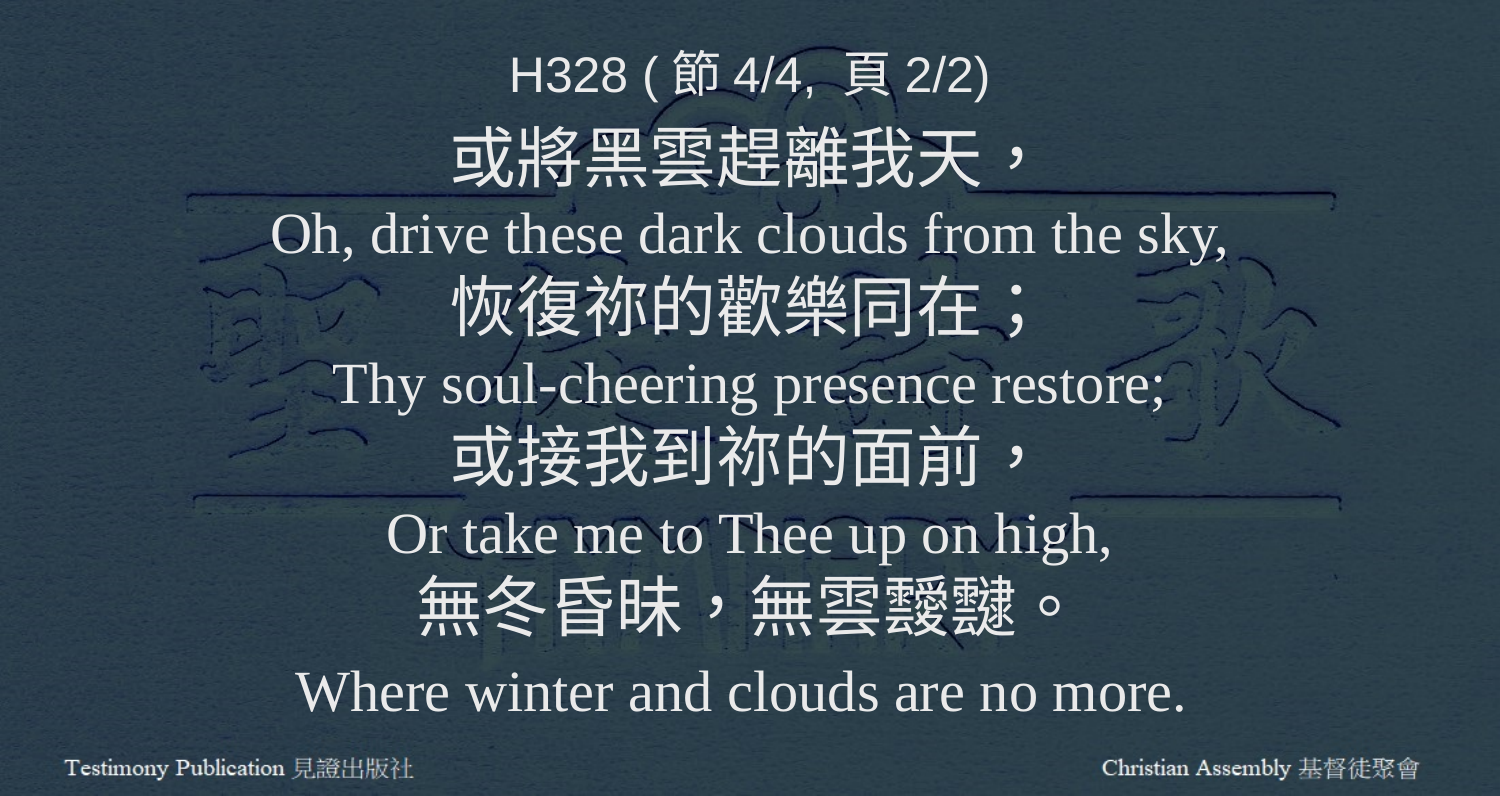

H328 (節4/4, 頁2/2)
或將黑雲趕離我天，
Oh, drive these dark clouds from the sky,
恢復祢的歡樂同在；
Thy soul-cheering presence restore;
或接我到祢的面前，
Or take me to Thee up on high,
無冬昏昧，無雲靉靆。
Where winter and clouds are no more.